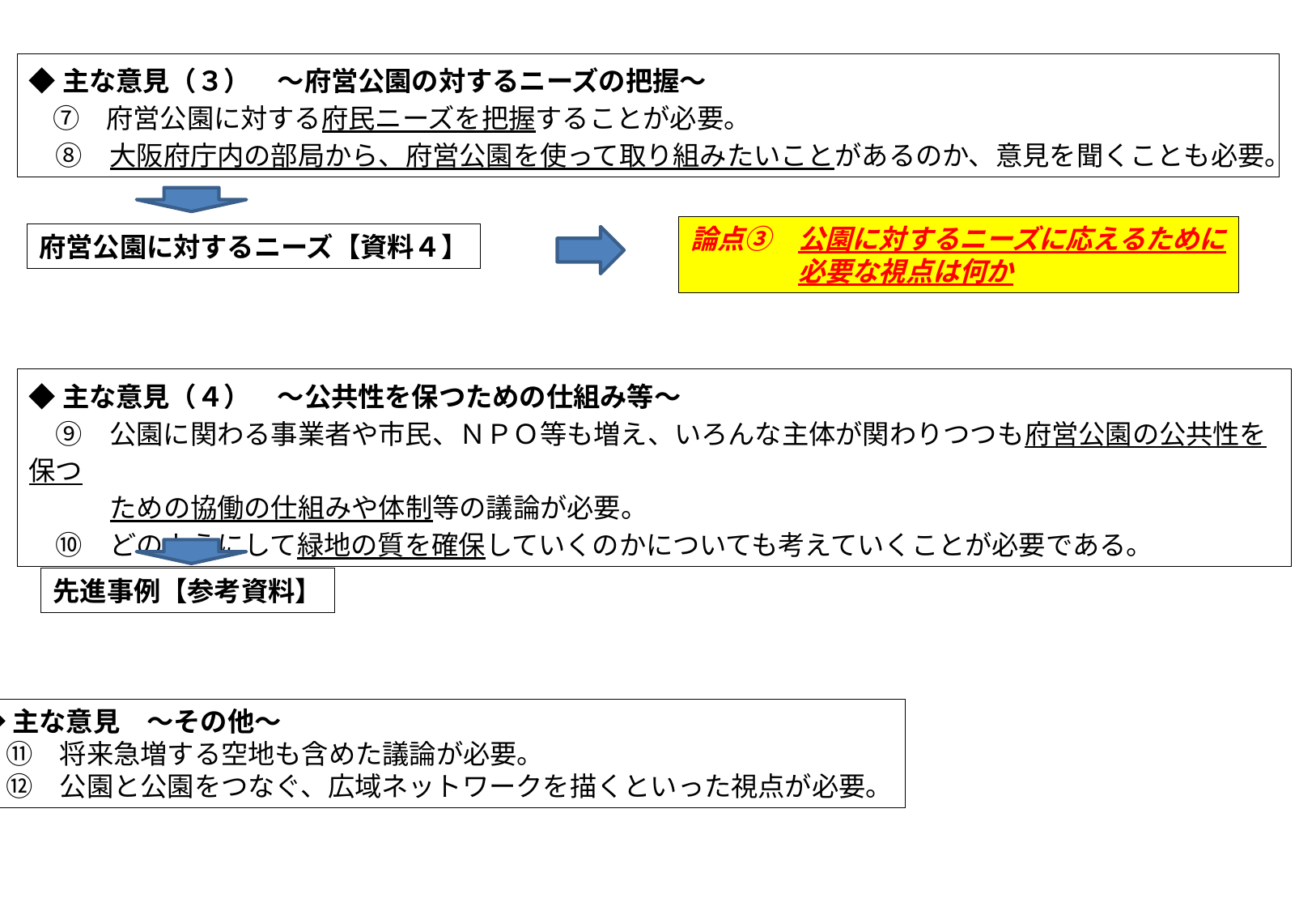

◆主な意見（３）　～府営公園の対するニーズの把握～
　⑦　府営公園に対する府民ニーズを把握することが必要。
　⑧　大阪府庁内の部局から、府営公園を使って取り組みたいことがあるのか、意見を聞くことも必要。

論点③　公園に対するニーズに応えるために
　　　　必要な視点は何か
府営公園に対するニーズ【資料４】

◆主な意見（４）　～公共性を保つための仕組み等～
　⑨　公園に関わる事業者や市民、ＮＰＯ等も増え、いろんな主体が関わりつつも府営公園の公共性を保つ
　　　ための協働の仕組みや体制等の議論が必要。
　⑩　どのようにして緑地の質を確保していくのかについても考えていくことが必要である。

先進事例【参考資料】
◆主な意見　～その他～
　⑪　将来急増する空地も含めた議論が必要。
　⑫　公園と公園をつなぐ、広域ネットワークを描くといった視点が必要。